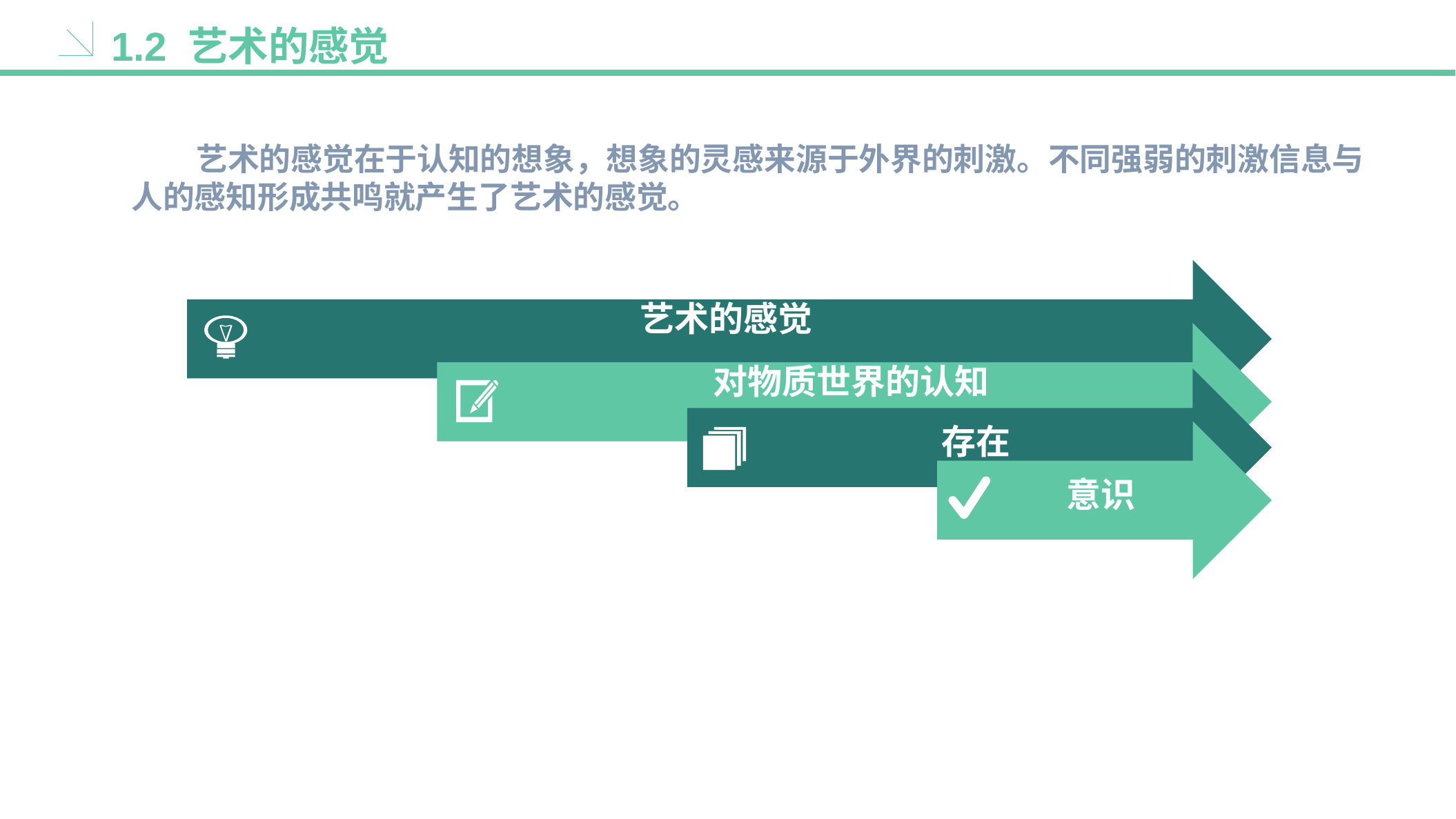

1.2 艺术的感觉
          艺术的感觉在于认知的想象，想象的灵感来源于外界的刺激。不同强弱的刺激信息与人的感知形成共鸣就产生了艺术的感觉。
艺术的感觉

对物质世界的认知

存在

意识